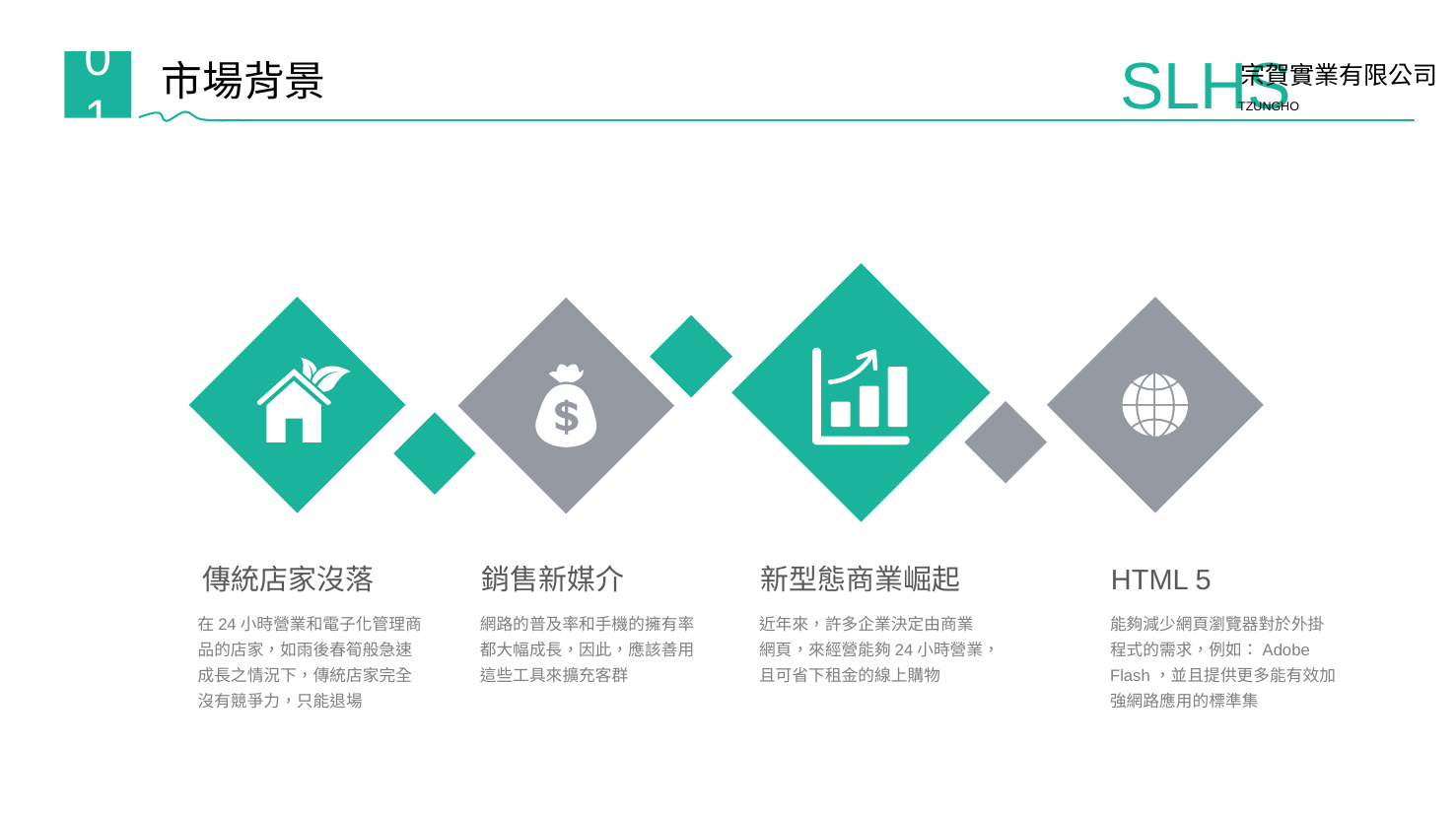

SLHS
宗賀實業有限公司
TZUNGHO
市場背景
01

傳統店家沒落
銷售新媒介
新型態商業崛起
HTML 5
在24小時營業和電子化管理商品的店家，如雨後春筍般急速成長之情況下，傳統店家完全沒有競爭力，只能退場
網路的普及率和手機的擁有率都大幅成長，因此，應該善用這些工具來擴充客群
近年來，許多企業決定由商業網頁，來經營能夠24小時營業，且可省下租金的線上購物
能夠減少網頁瀏覽器對於外掛程式的需求，例如：Adobe Flash，並且提供更多能有效加強網路應用的標準集